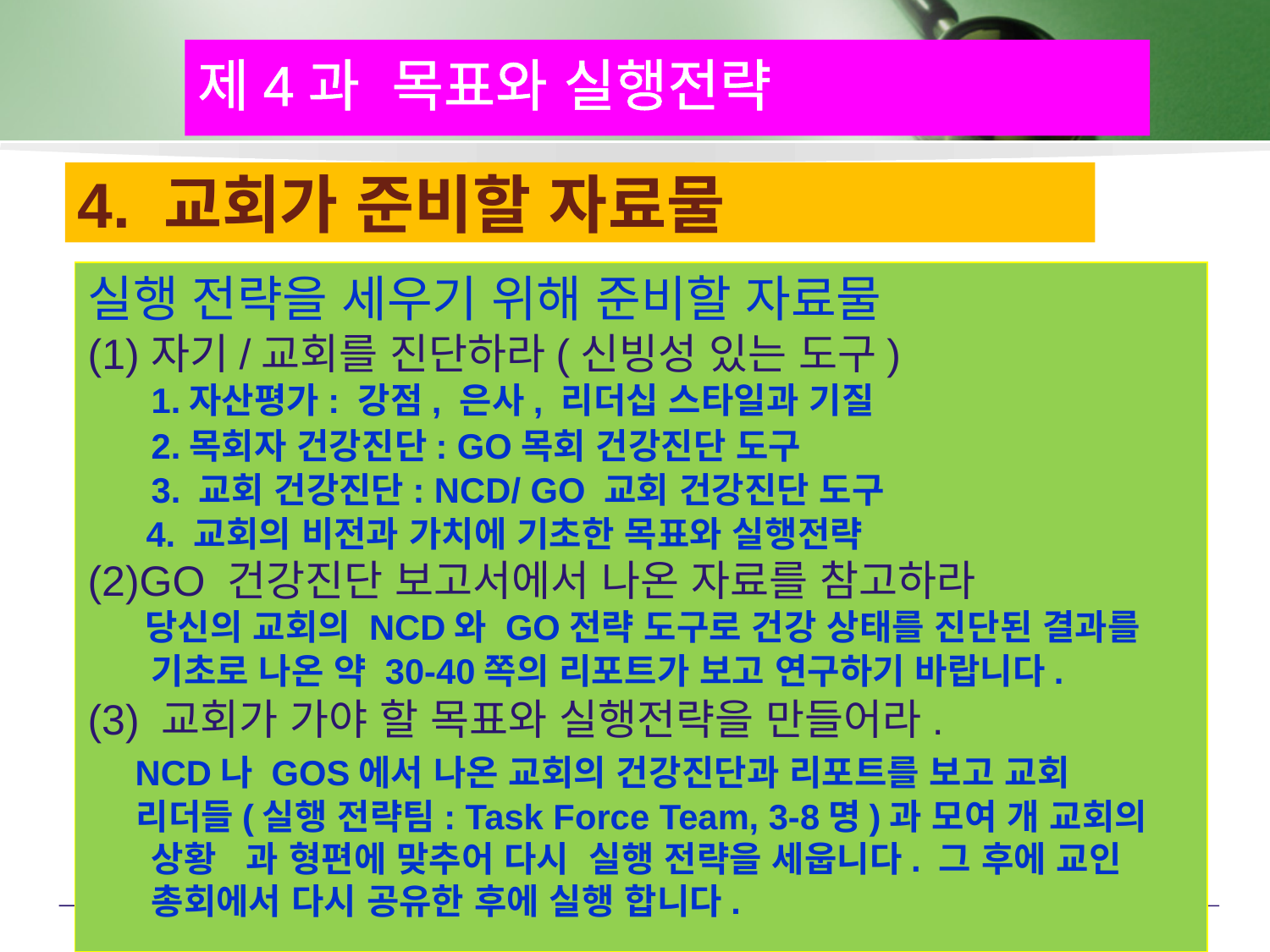

제4과  목표와 실행전략
# 4. 교회가 준비할 자료물

실행 전략을 세우기 위해 준비할 자료물
자기/교회를 진단하라(신빙성 있는 도구)
	1.자산평가: 강점, 은사, 리더십 스타일과 기질
	2.목회자 건강진단: GO목회 건강진단 도구
	3. 교회 건강진단: NCD/ GO 교회 건강진단 도구
      4. 교회의 비전과 가치에 기초한 목표와 실행전략
(2)GO 건강진단 보고서에서 나온 자료를 참고하라
    당신의 교회의 NCD와 GO전략 도구로 건강 상태를 진단된 결과를 기초로 나온 약 30-40쪽의 리포트가 보고 연구하기 바랍니다.
(3) 교회가 가야 할 목표와 실행전략을 만들어라.
    NCD나 GOS에서 나온 교회의 건강진단과 리포트를 보고 교회
    리더들(실행 전략팀: Task Force Team, 3-8명)과 모여 개 교회의 상황   과 형편에 맞추어 다시  실행 전략을 세웁니다. 그 후에 교인 총회에서 다시 공유한 후에 실행 합니다.